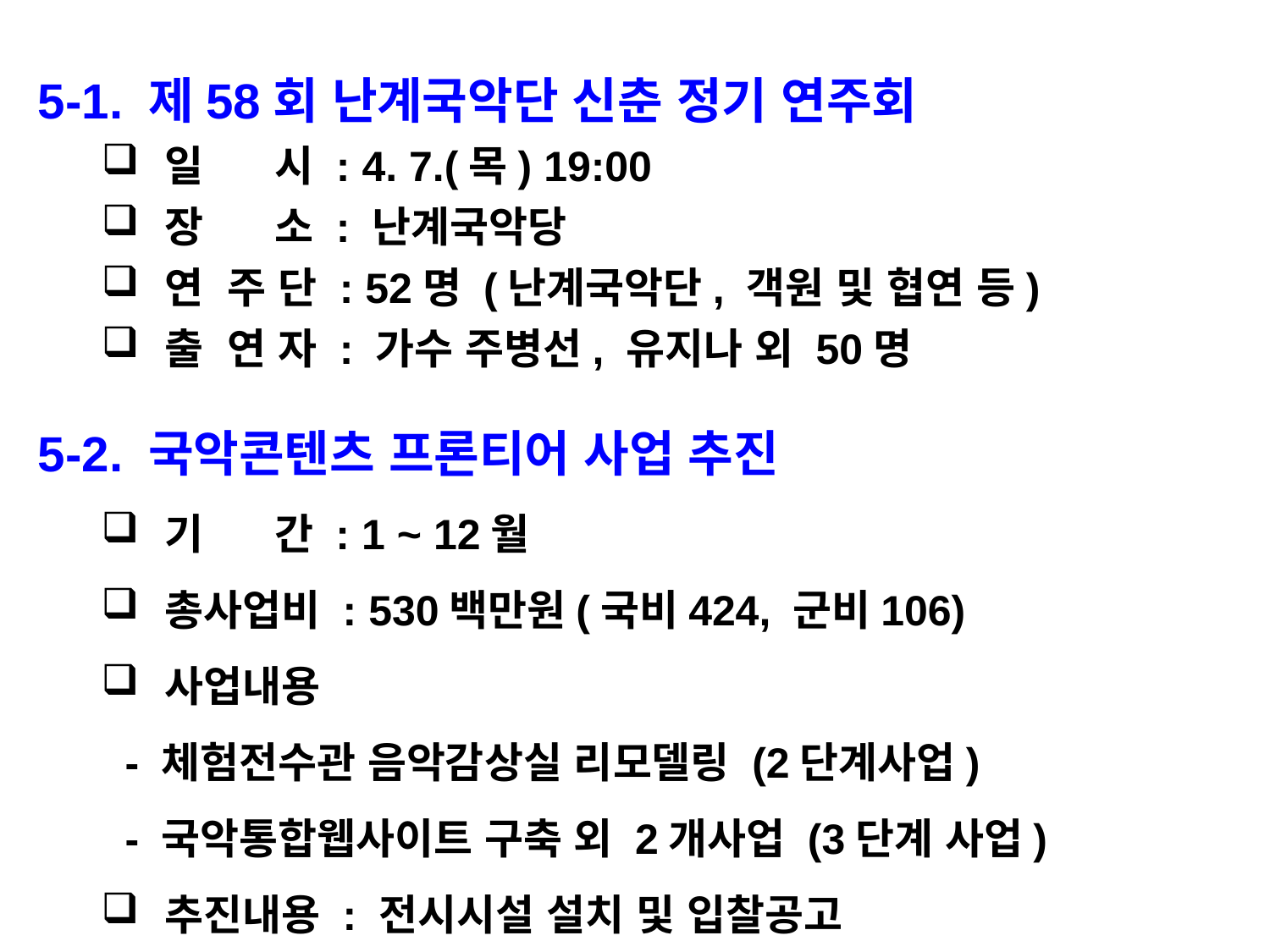

5-1. 제58회 난계국악단 신춘 정기 연주회
일      시 : 4. 7.(목) 19:00
장      소 : 난계국악당
연  주 단 : 52명 (난계국악단, 객원 및 협연 등)
출  연 자 : 가수 주병선, 유지나 외 50명
5-2. 국악콘텐츠 프론티어 사업 추진
기      간 : 1 ~ 12월
총사업비 : 530백만원(국비424, 군비106)
사업내용
  - 체험전수관 음악감상실 리모델링 (2단계사업)
  - 국악통합웹사이트 구축 외 2개사업 (3단계 사업)
추진내용 : 전시시설 설치 및 입찰공고